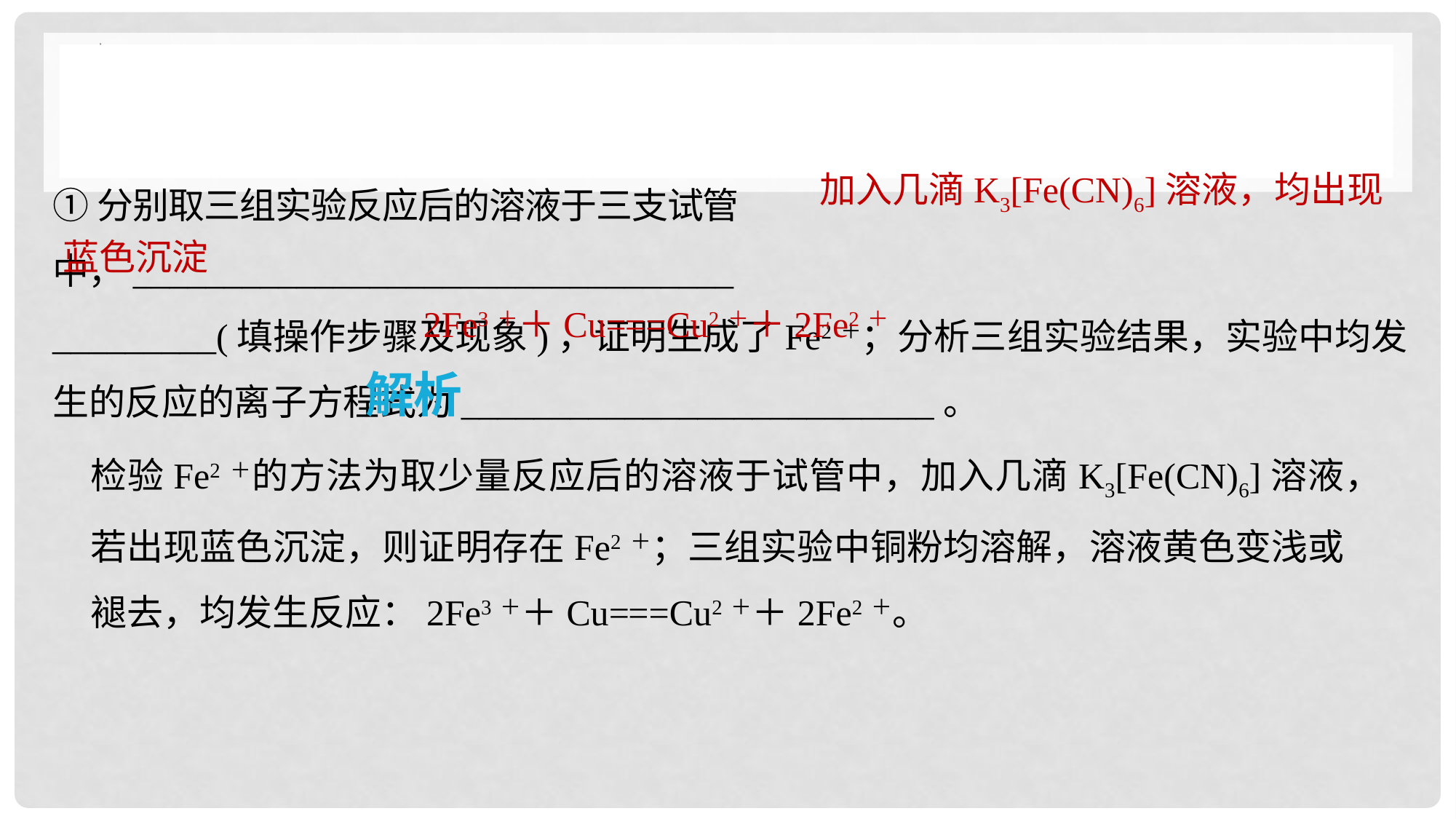

①分别取三组实验反应后的溶液于三支试管中，_________________________________
_________(填操作步骤及现象)，证明生成了Fe2＋；分析三组实验结果，实验中均发生的反应的离子方程式为__________________________。
加入几滴K3[Fe(CN)6]溶液，均出现
蓝色沉淀
2Fe3＋＋Cu===Cu2＋＋2Fe2＋
解析
检验Fe2＋的方法为取少量反应后的溶液于试管中，加入几滴K3[Fe(CN)6]溶液，若出现蓝色沉淀，则证明存在Fe2＋；三组实验中铜粉均溶解，溶液黄色变浅或褪去，均发生反应：2Fe3＋＋Cu===Cu2＋＋2Fe2＋。